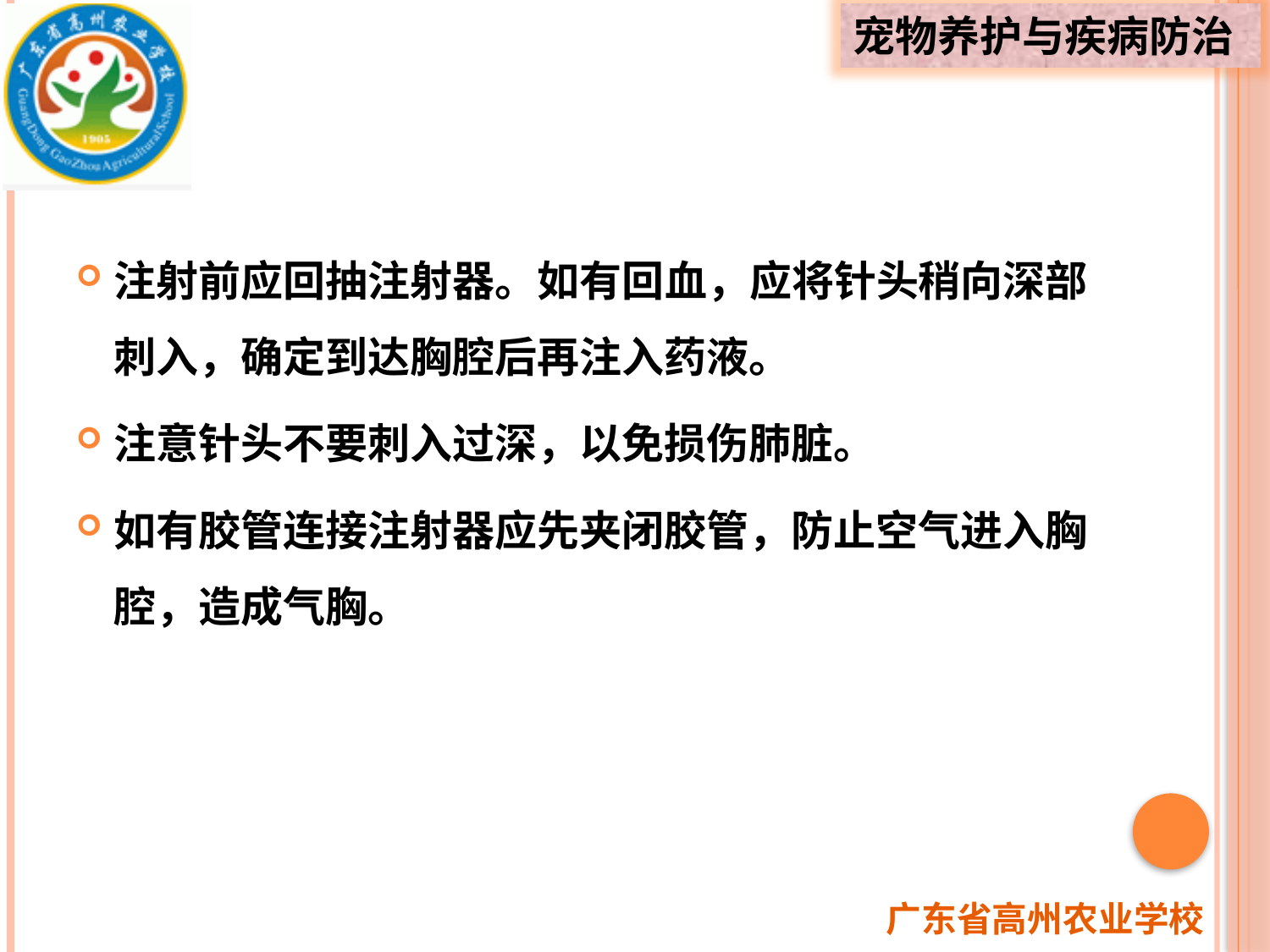

注射前应回抽注射器。如有回血，应将针头稍向深部刺入，确定到达胸腔后再注入药液。
注意针头不要刺入过深，以免损伤肺脏。
如有胶管连接注射器应先夹闭胶管，防止空气进入胸腔，造成气胸。